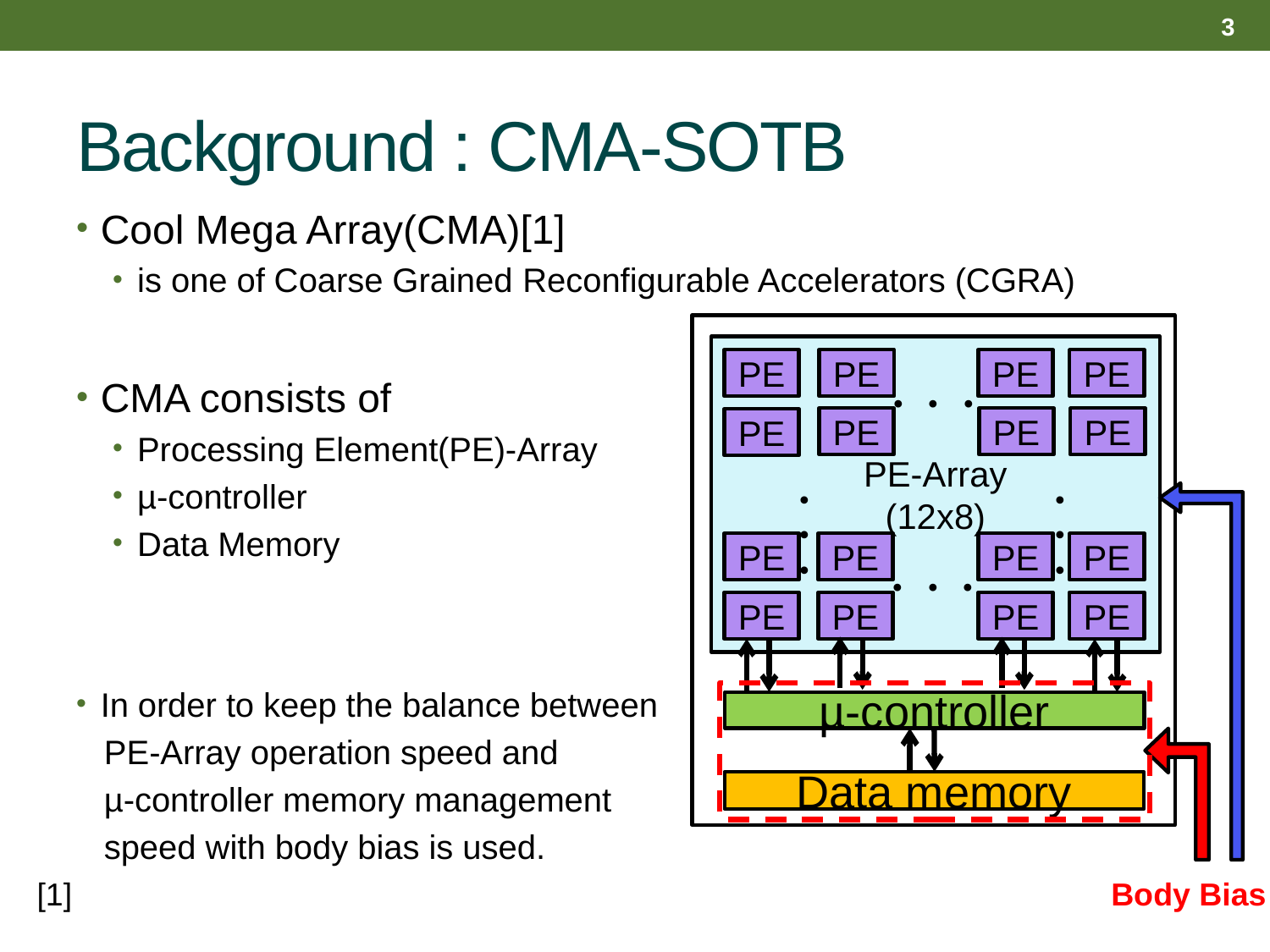

3
# Background : CMA-SOTB
Cool Mega Array(CMA)[1]
is one of Coarse Grained Reconfigurable Accelerators (CGRA)

CMA consists of
Processing Element(PE)-Array
µ-controller
Data Memory

In order to keep the balance between
   PE-Array operation speed and
   µ-controller memory management
   speed with body bias is used.

PE-Array
(12x8)
PE
PE
PE
PE
PE
PE
PE
PE
PE
PE
PE
PE
PE
PE
PE
PE
・・・
・・・
・・・
・・・
µ-controller
Data memory

Body Bias
[1]